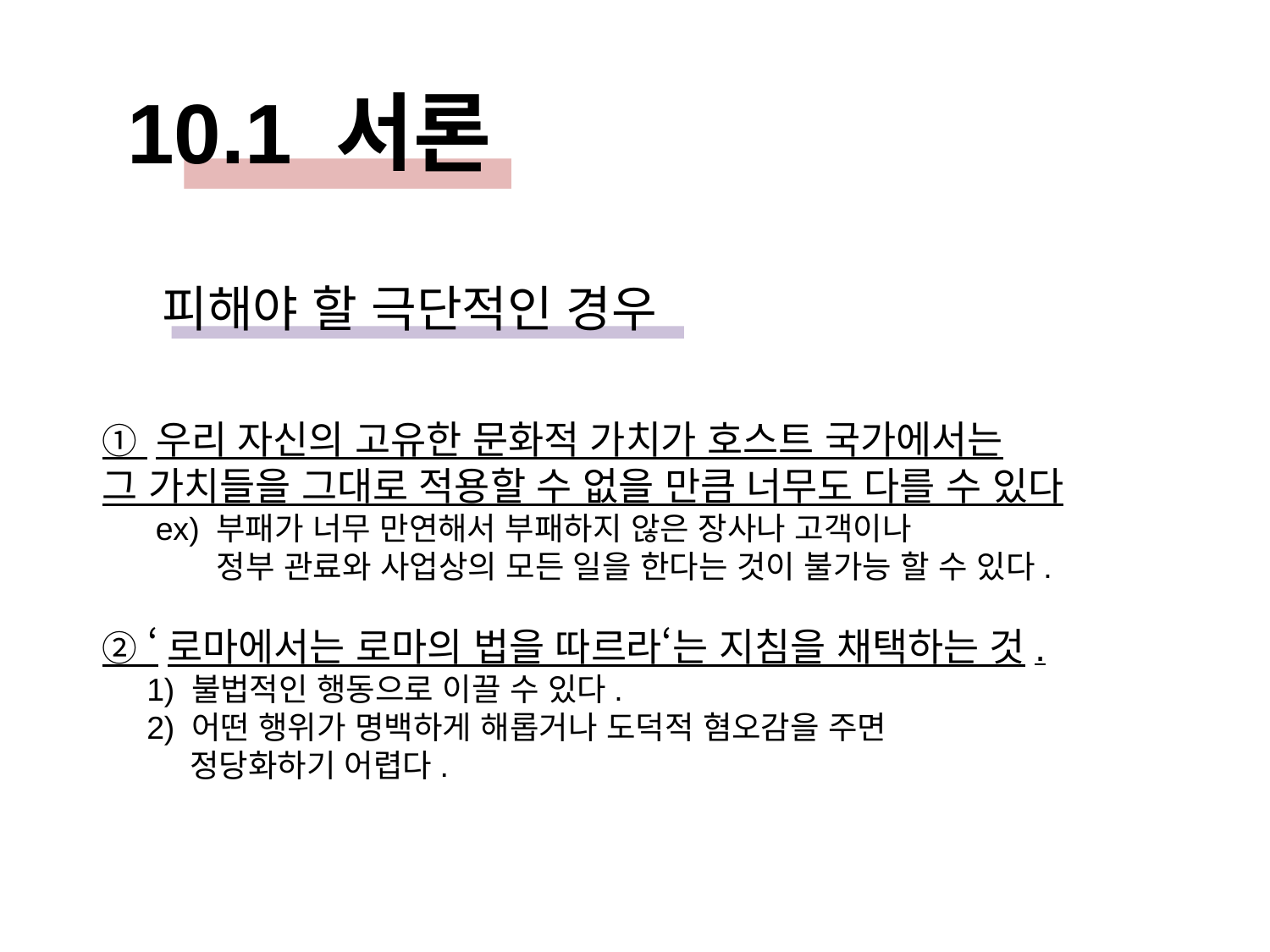

10.1 서론

피해야 할 극단적인 경우

① 우리 자신의 고유한 문화적 가치가 호스트 국가에서는
그 가치들을 그대로 적용할 수 없을 만큼 너무도 다를 수 있다
      ex) 부패가 너무 만연해서 부패하지 않은 장사나 고객이나
            정부 관료와 사업상의 모든 일을 한다는 것이 불가능 할 수 있다.

② ‘로마에서는 로마의 법을 따르라‘는 지침을 채택하는 것.
     1) 불법적인 행동으로 이끌 수 있다.
     2) 어떤 행위가 명백하게 해롭거나 도덕적 혐오감을 주면
         정당화하기 어렵다.